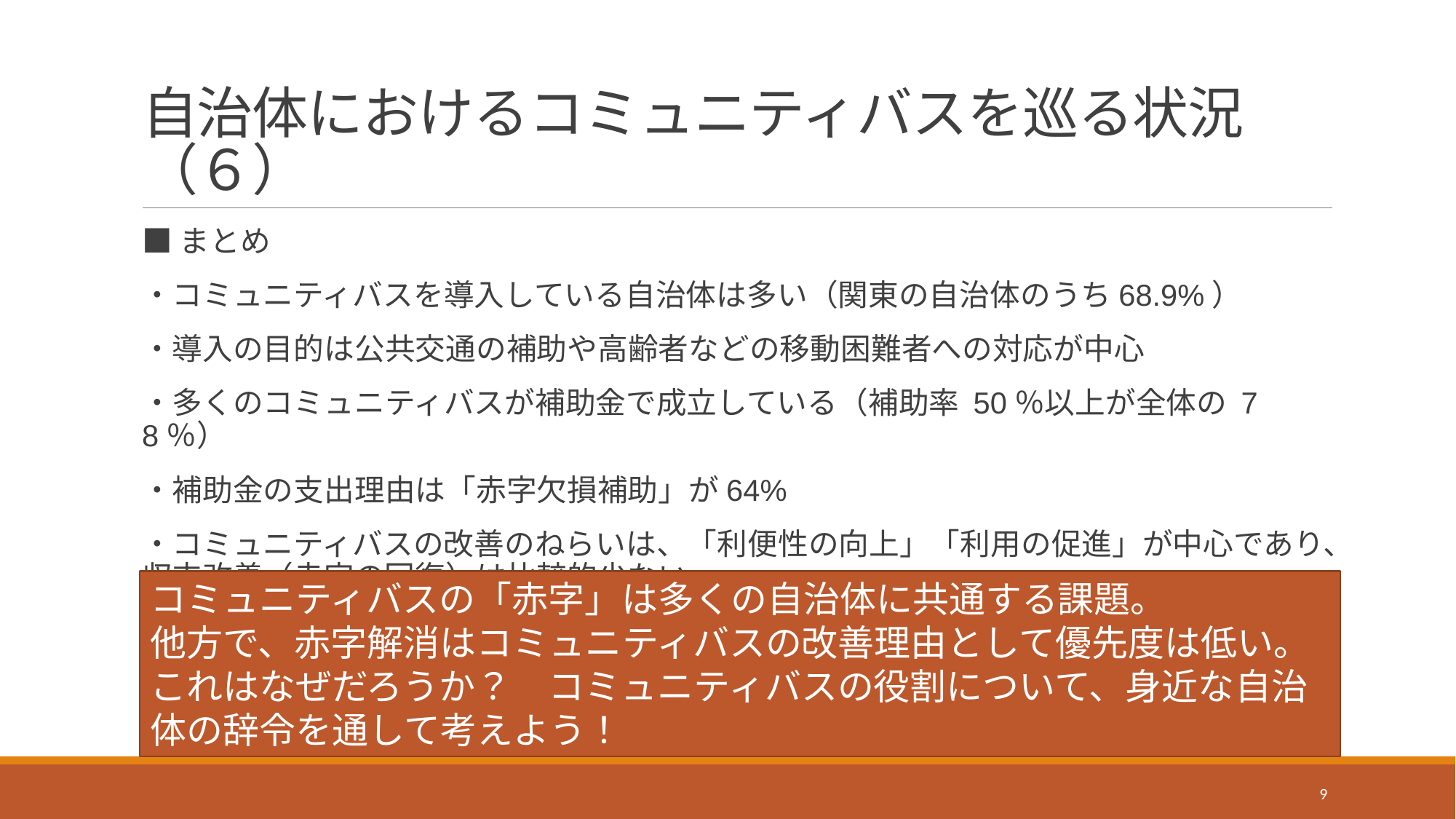

# 自治体におけるコミュニティバスを巡る状況（６）
■まとめ
・コミュニティバスを導入している自治体は多い（関東の自治体のうち68.9%）
・導入の目的は公共交通の補助や高齢者などの移動困難者への対応が中心
・多くのコミュニティバスが補助金で成立している（補助率 50％以上が全体の 78％）
・補助金の支出理由は「赤字欠損補助」が64%
・コミュニティバスの改善のねらいは、「利便性の向上」「利用の促進」が中心であり、収支改善（赤字の回復）は比較的少ない

コミュニティバスの「赤字」は多くの自治体に共通する課題。
他方で、赤字解消はコミュニティバスの改善理由として優先度は低い。これはなぜだろうか？　コミュニティバスの役割について、身近な自治体の辞令を通して考えよう！
9